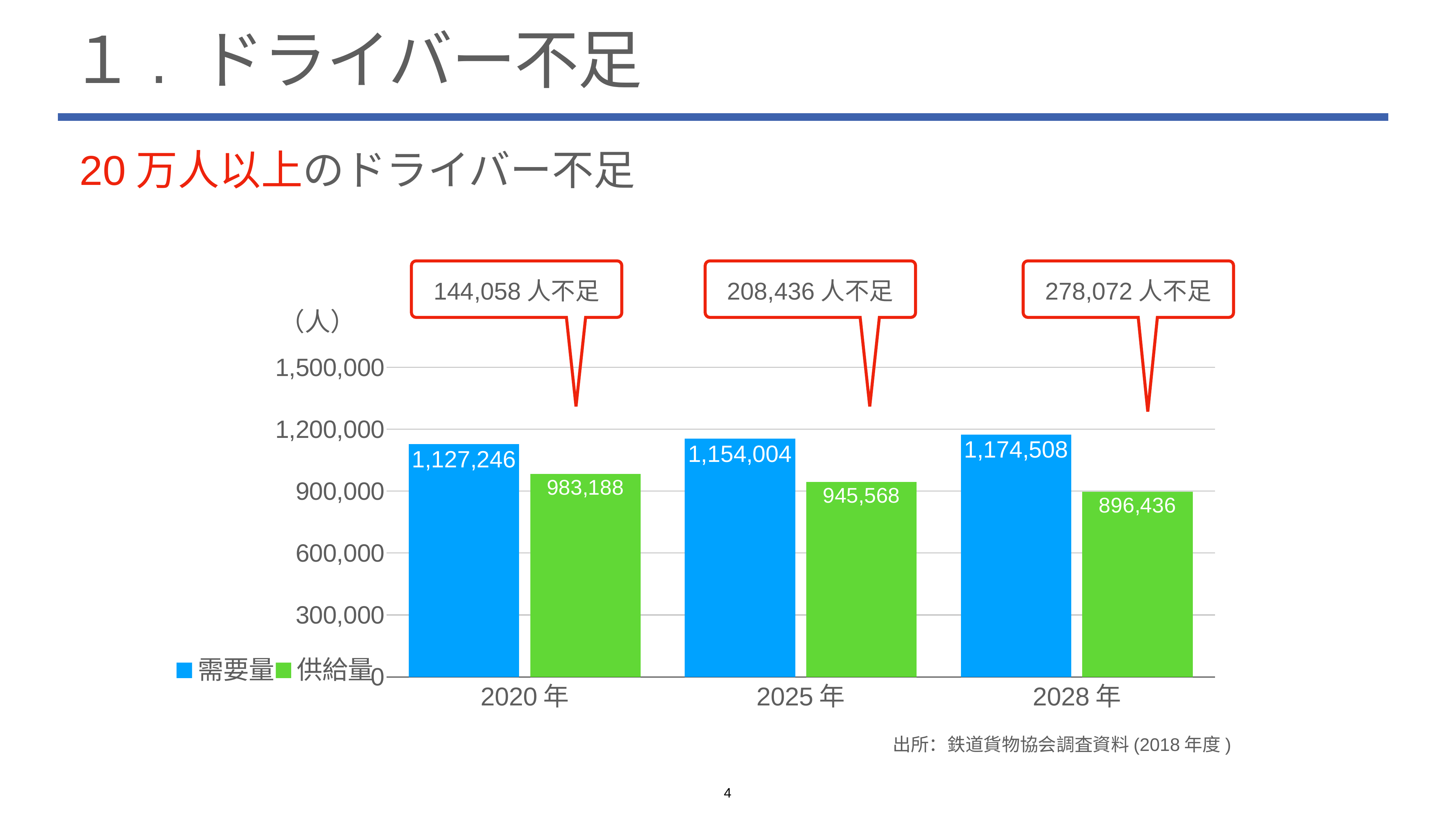

# １. ドライバー不足

20万人以上のドライバー不足

144,058人不足
208,436人不足
278,072人不足
（人）

### Chart

| Category | 需要量 | 供給量 |
|---|---|---|
| 2020年 | 1127246.0 | 983188.0 |
| 2025年 | 1154004.0 | 945568.0 |
| 2028年 | 1174508.0 | 896436.0 |
出所：鉄道貨物協会調査資料(2018年度)
4